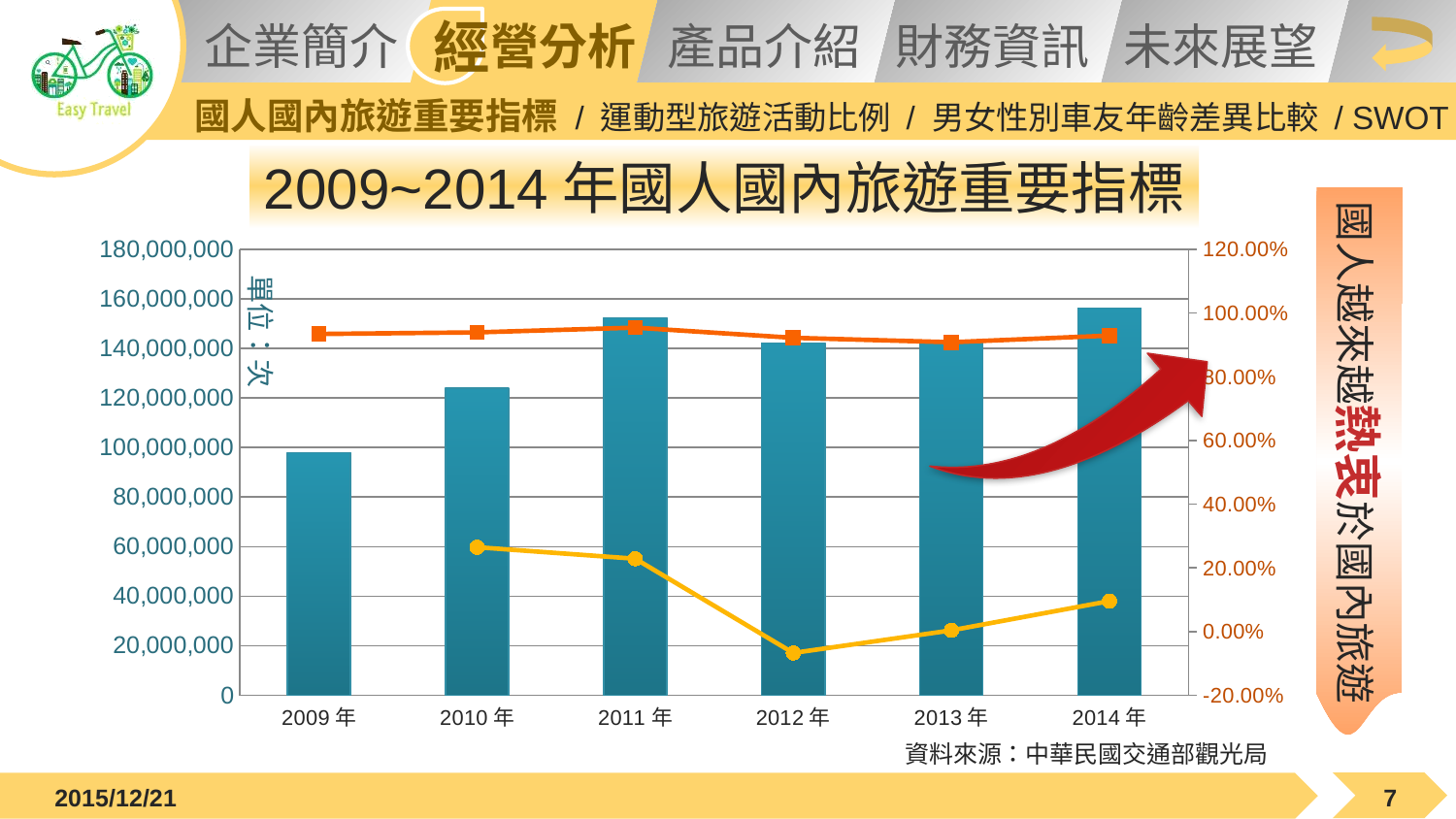

國人國內旅遊重要指標 / 運動型旅遊活動比例 / 男女性別車友年齡差異比較 / SWOT
2009~2014年國人國內旅遊重要指標
國人越來越熱衷於國內旅遊

### Chart

| Category | 國人國內旅遊總旅次 | 國人國內旅遊比例 | 國人國內旅遊總旅次年增率 |
|---|---|---|---|
| 2009年 | 97990000.0 | 0.934 | None |
| 2010年 | 123937000.0 | 0.939 | 0.2647923 |
| 2011年 | 152268000.0 | 0.954 | 0.22859194590800164 |
| 2012年 | 142069000.0 | 0.922 | -0.06698058686000999 |
| 2013年 | 142615000.0 | 0.908 | 0.0038432029506788954 |
| 2014年 | 156260000.0 | 0.929 | 0.09567717280790941 |
單位：次

資料來源：中華民國交通部觀光局
2015/12/21
7